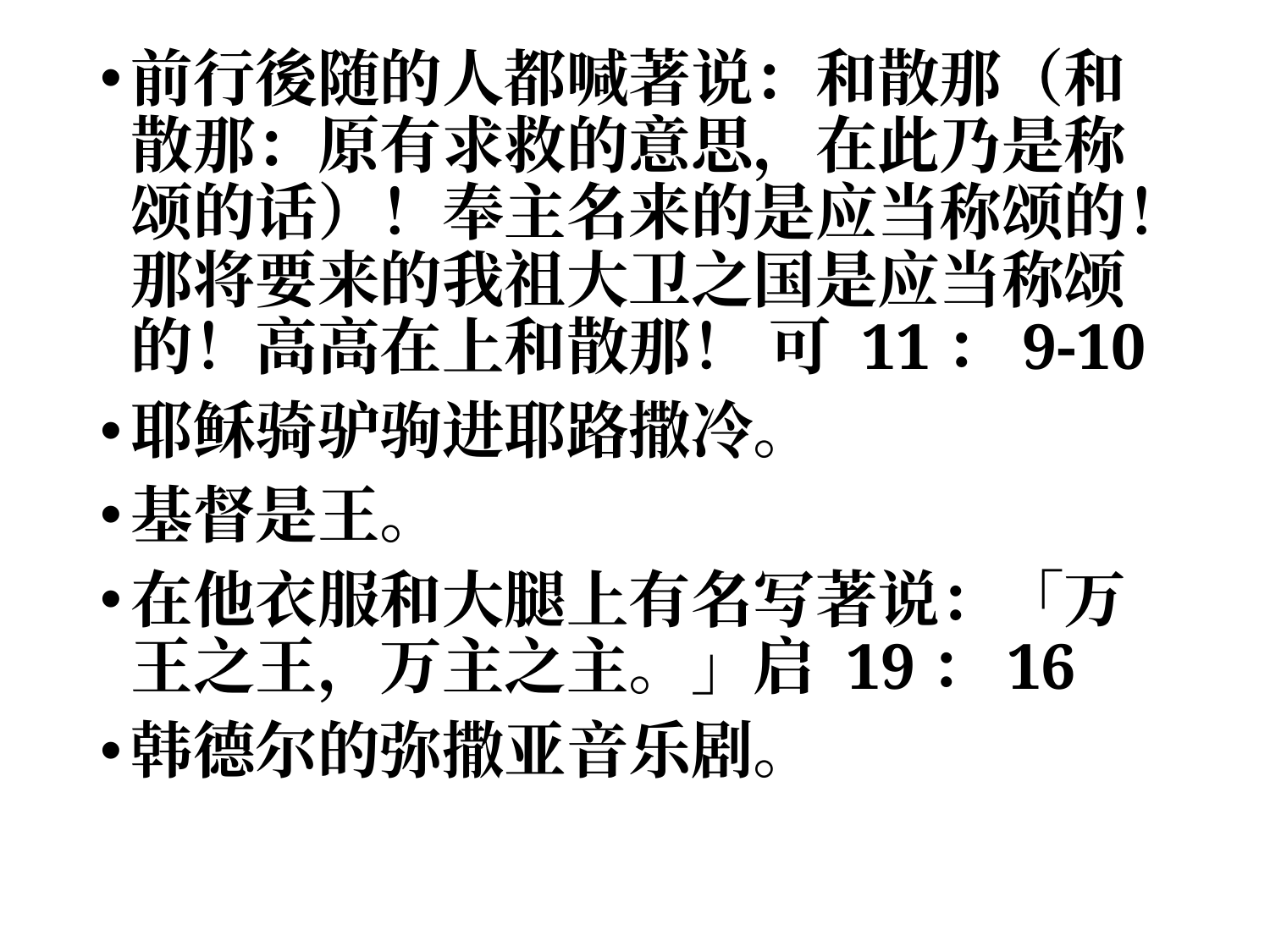

前行後随的人都喊著说：和散那（和散那：原有求救的意思，在此乃是称颂的话）！奉主名来的是应当称颂的！那将要来的我祖大卫之国是应当称颂的！高高在上和散那！ 可 11：9-10
耶稣骑驴驹进耶路撒冷。
基督是王。
在他衣服和大腿上有名写著说：「万王之王，万主之主。」	启 19：16
韩德尔的弥撒亚音乐剧。